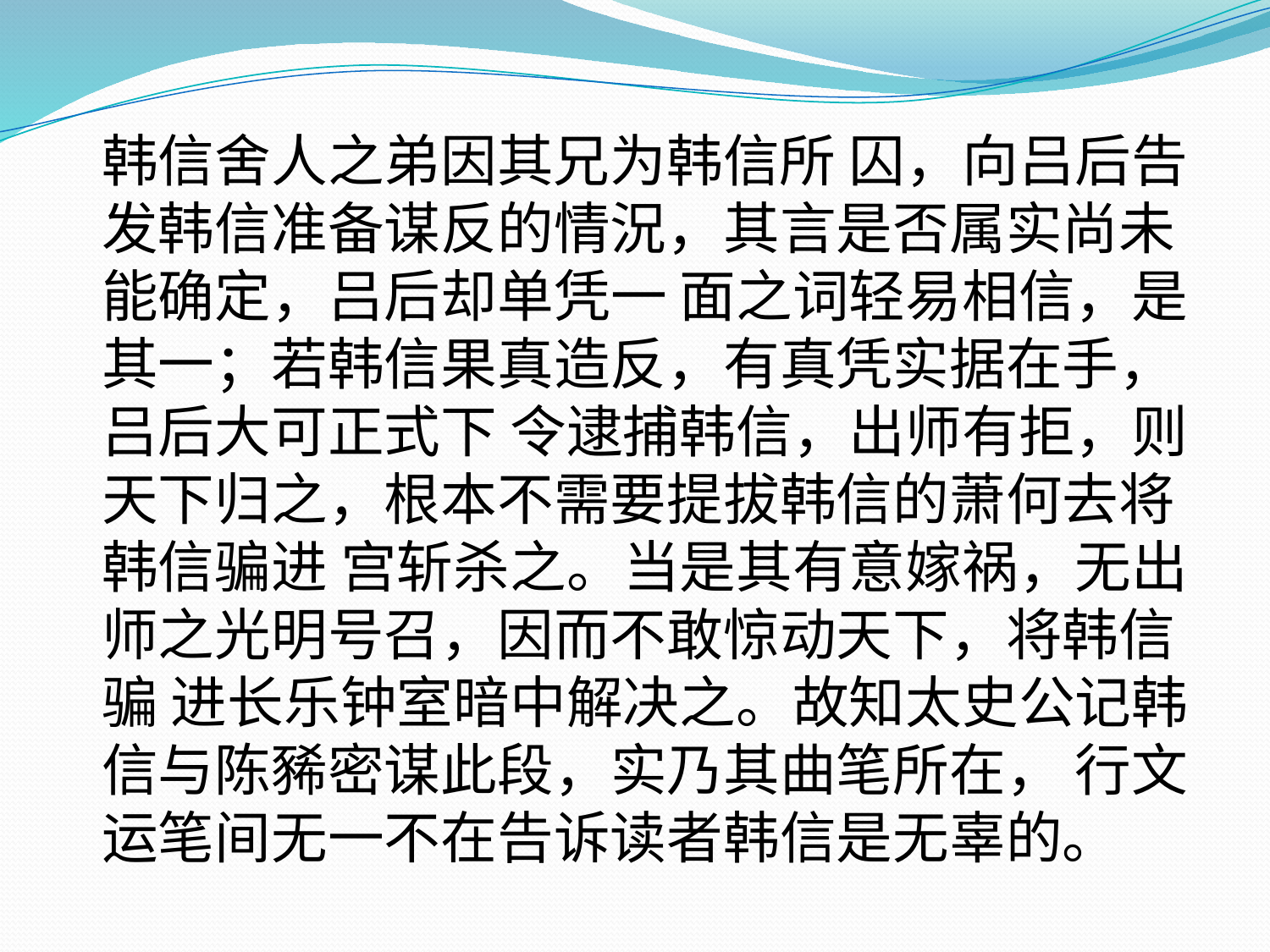

韩信舍人之弟因其兄为韩信所 囚，向吕后告发韩信准备谋反的情況，其言是否属实尚未能确定，吕后却单凭一 面之词轻易相信，是其一；若韩信果真造反，有真凭实据在手，吕后大可正式下 令逮捕韩信，出师有拒，则天下归之，根本不需要提拔韩信的萧何去将韩信骗进 宫斩杀之。当是其有意嫁祸，无出师之光明号召，因而不敢惊动天下，将韩信骗 进长乐钟室暗中解决之。故知太史公记韩信与陈豨密谋此段，实乃其曲笔所在， 行文运笔间无一不在告诉读者韩信是无辜的。